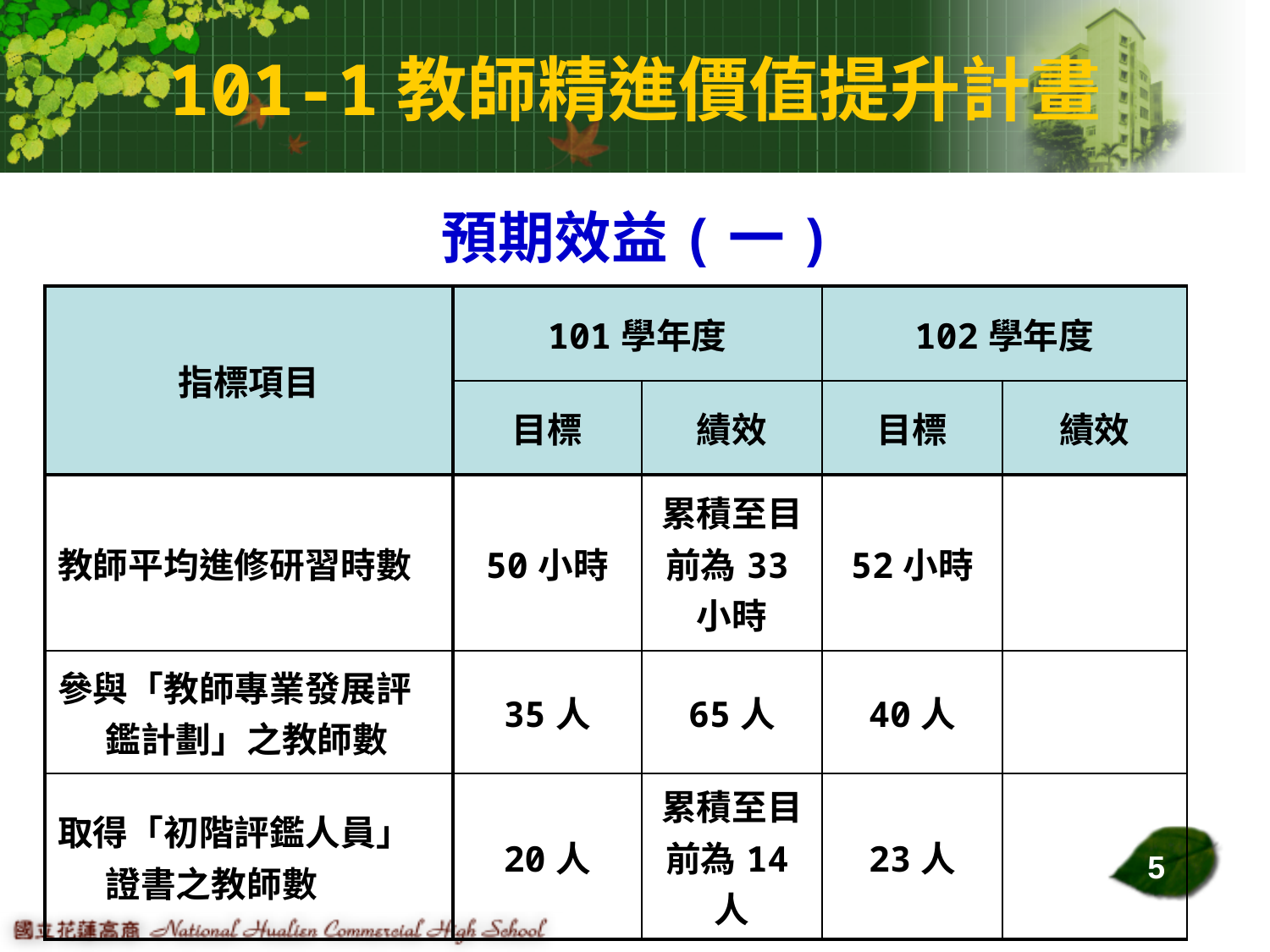

101-1教師精進價值提升計畫
預期效益(一)
| 指標項目 | 101學年度 |  | 102學年度 |  |  |
| --- | --- | --- | --- | --- | --- |
|  | 目標 | 績效 | 目標 | 績效 |  |
| 教師平均進修研習時數 | 50小時 | 累積至目前為33小時 | 52小時 |  |  |
| 參與「教師專業發展評鑑計劃」之教師數 | 35人 | 65人 | 40人 |  |  |
| 取得「初階評鑑人員」證書之教師數 | 20人 | 累積至目前為14人 | 23人 |  |  |